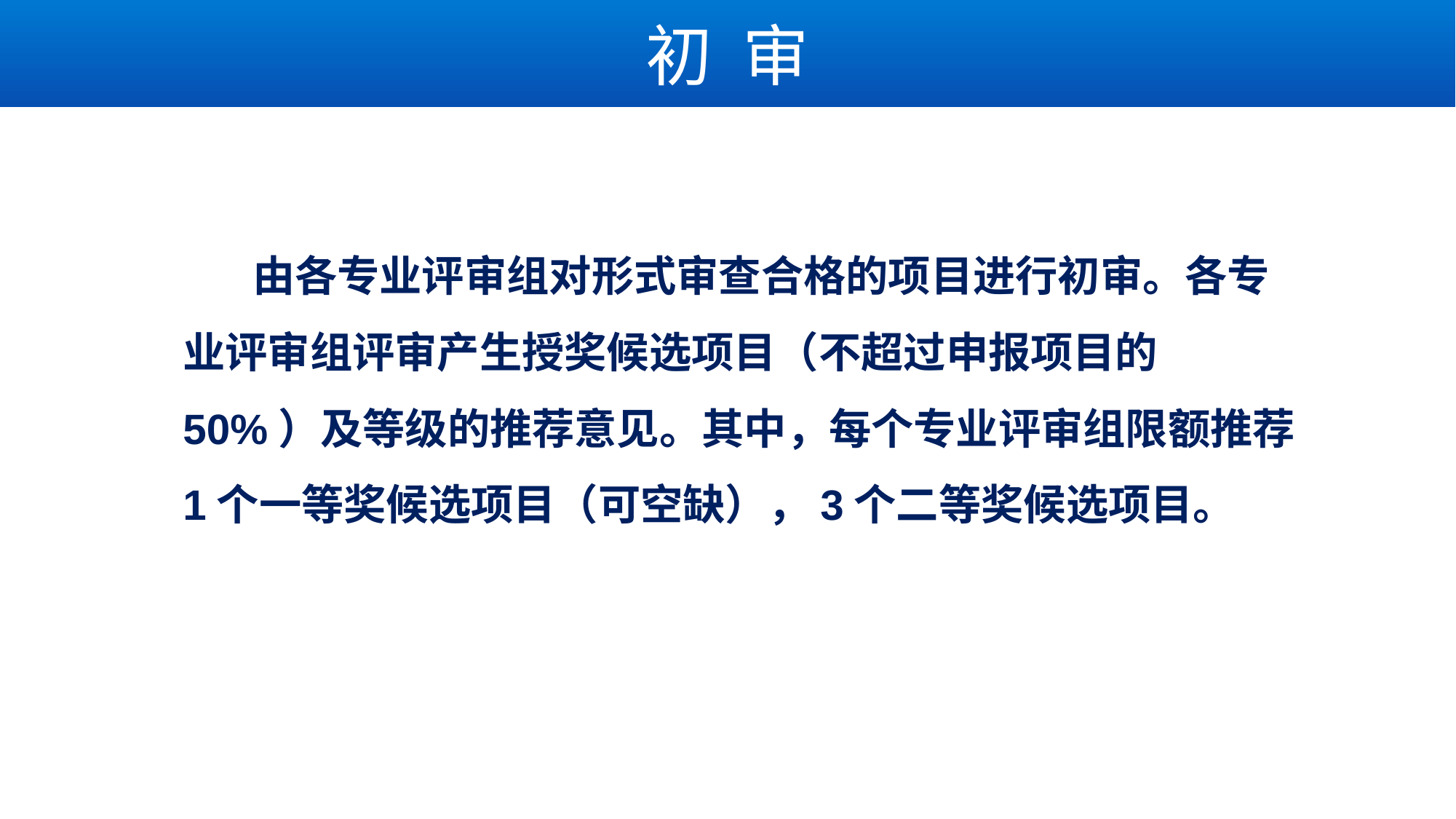

初  审
         由各专业评审组对形式审查合格的项目进行初审。各专业评审组评审产生授奖候选项目（不超过申报项目的50%）及等级的推荐意见。其中，每个专业评审组限额推荐 1个一等奖候选项目（可空缺），3个二等奖候选项目。